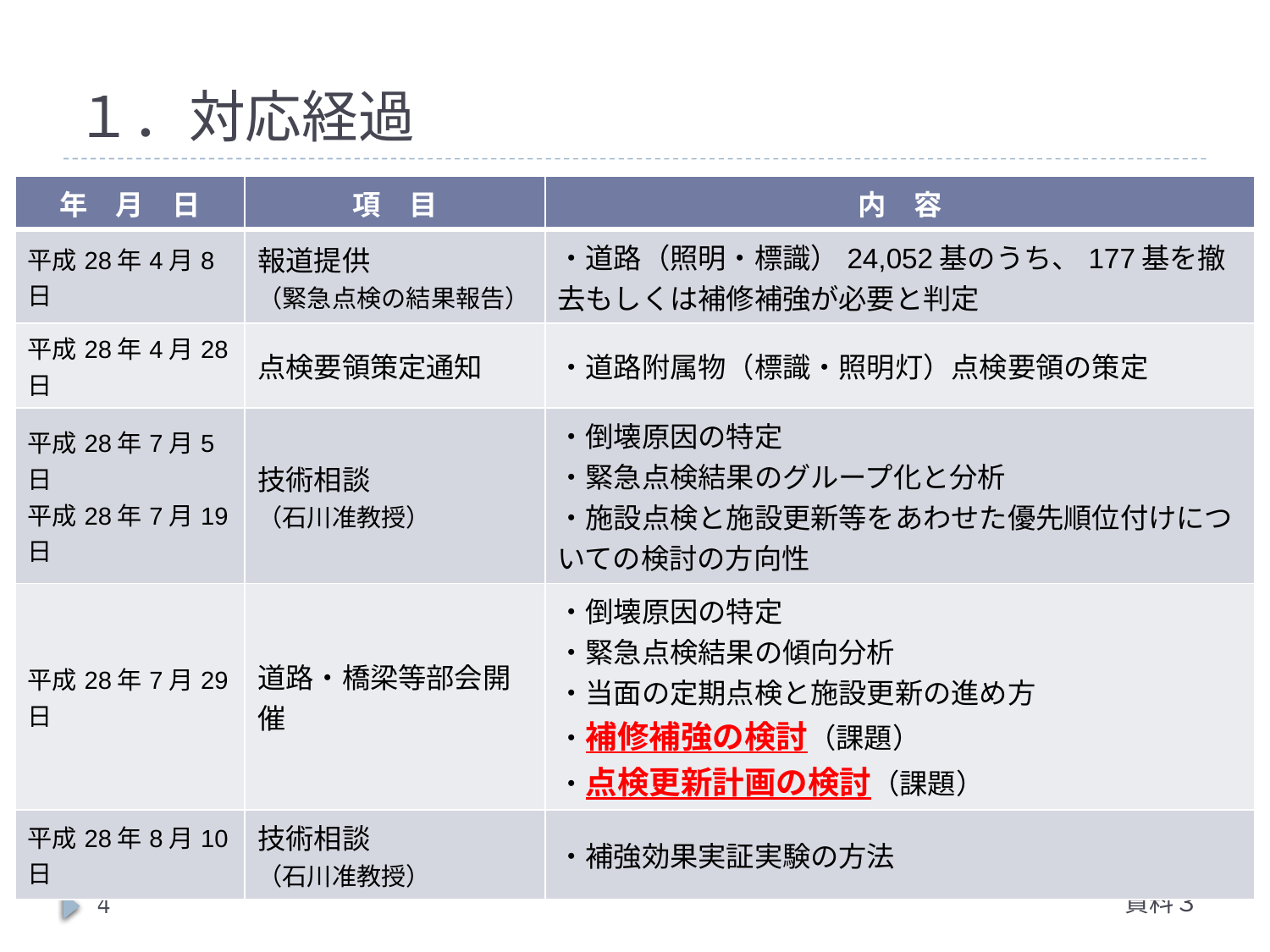

# １．対応経過
| 年　月　日 | 項　目 | 内　容 |
| --- | --- | --- |
| 平成28年4月8日 | 報道提供 （緊急点検の結果報告） | ・道路（照明・標識）24,052基のうち、177基を撤去もしくは補修補強が必要と判定 |
| 平成28年4月28日 | 点検要領策定通知 | ・道路附属物（標識・照明灯）点検要領の策定 |
| 平成28年7月5日 平成28年7月19日 | 技術相談 （石川准教授） | ・倒壊原因の特定 ・緊急点検結果のグループ化と分析 ・施設点検と施設更新等をあわせた優先順位付けについての検討の方向性 |
| 平成28年7月29日 | 道路・橋梁等部会開催 | ・倒壊原因の特定 ・緊急点検結果の傾向分析 ・当面の定期点検と施設更新の進め方 ・補修補強の検討（課題） ・点検更新計画の検討（課題） |
| 平成28年8月10日 | 技術相談 （石川准教授） | ・補強効果実証実験の方法 |
資料３
4